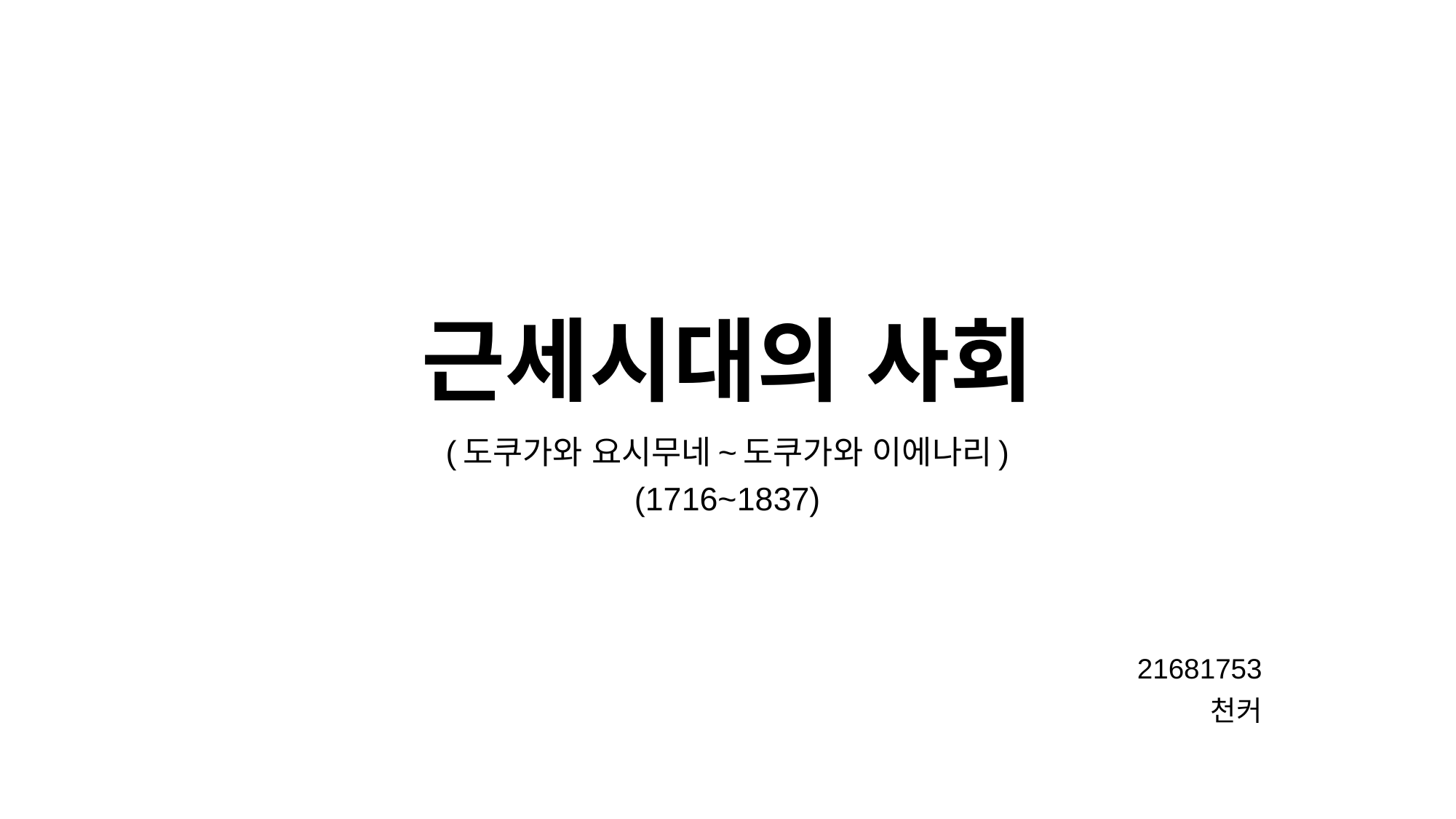

# 근세시대의 사회
(도쿠가와 요시무네~도쿠가와 이에나리)
(1716~1837)

21681753
천커